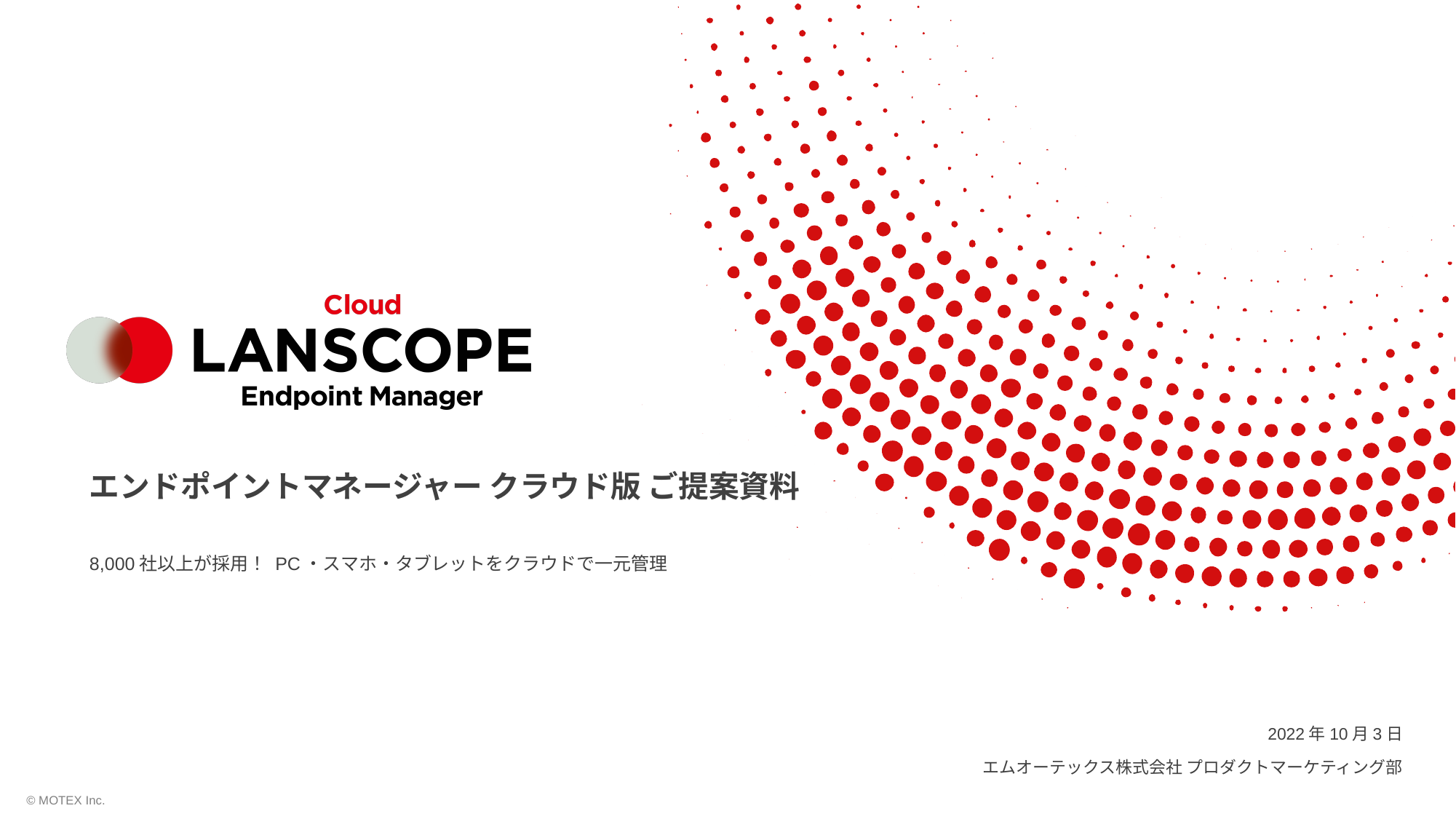

エンドポイントマネージャー クラウド版 ご提案資料
8,000社以上が採用！ PC・スマホ・タブレットをクラウドで一元管理
2022年10月3日
エムオーテックス株式会社 プロダクトマーケティング部